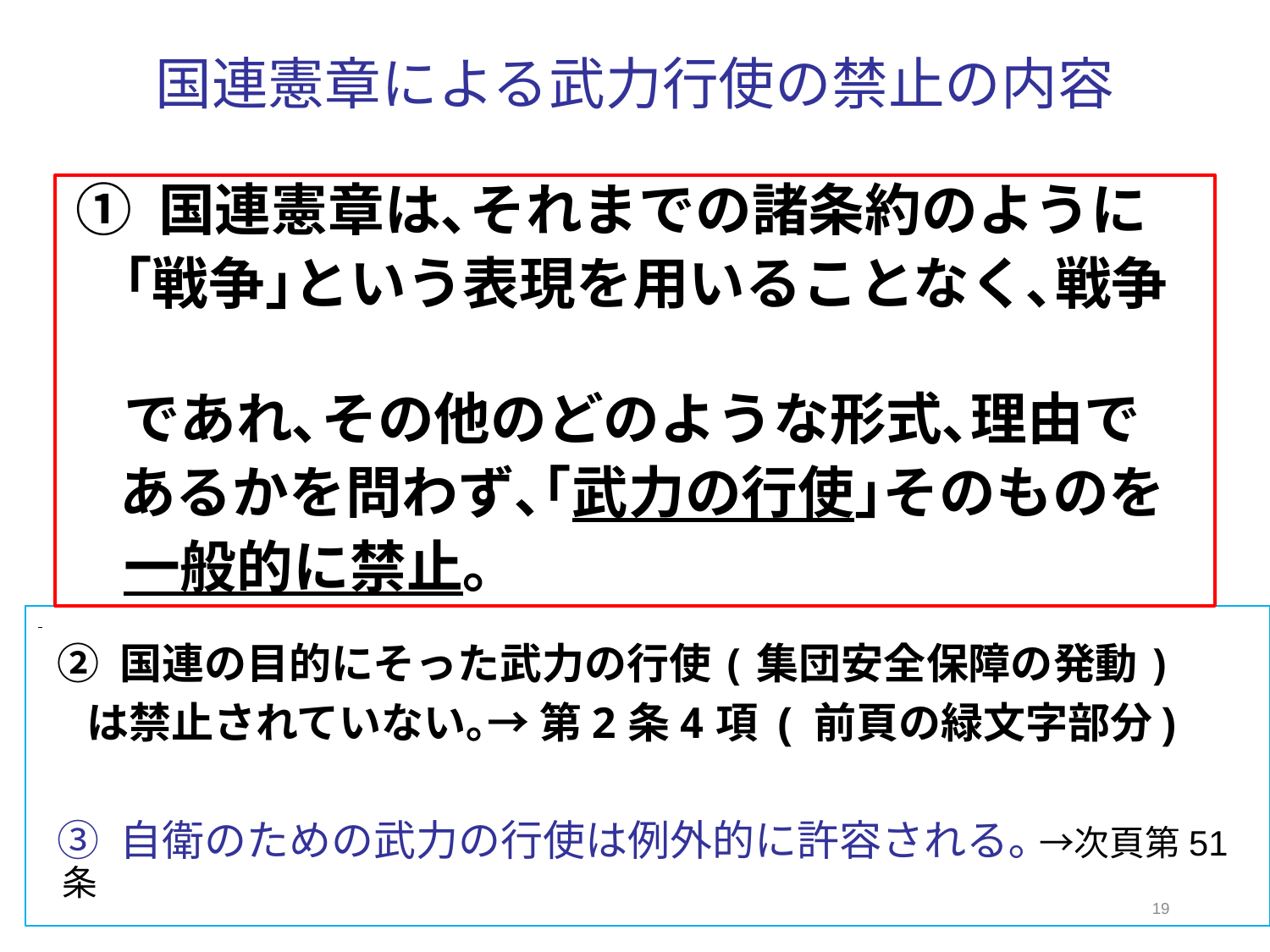

# 国連憲章による武力行使の禁止の内容
 ① 国連憲章は､それまでの諸条約のように
　｢戦争｣という表現を用いることなく､戦争
　であれ､その他のどのような形式､理由で
   あるかを問わず､｢武力の行使｣そのものを
　一般的に禁止｡

  ② 国連の目的にそった武力の行使(集団安全保障の発動)
    は禁止されていない｡→ 第2条4項 ( 前頁の緑文字部分)

  ③ 自衛のための武力の行使は例外的に許容される｡ →次頁第51条
19